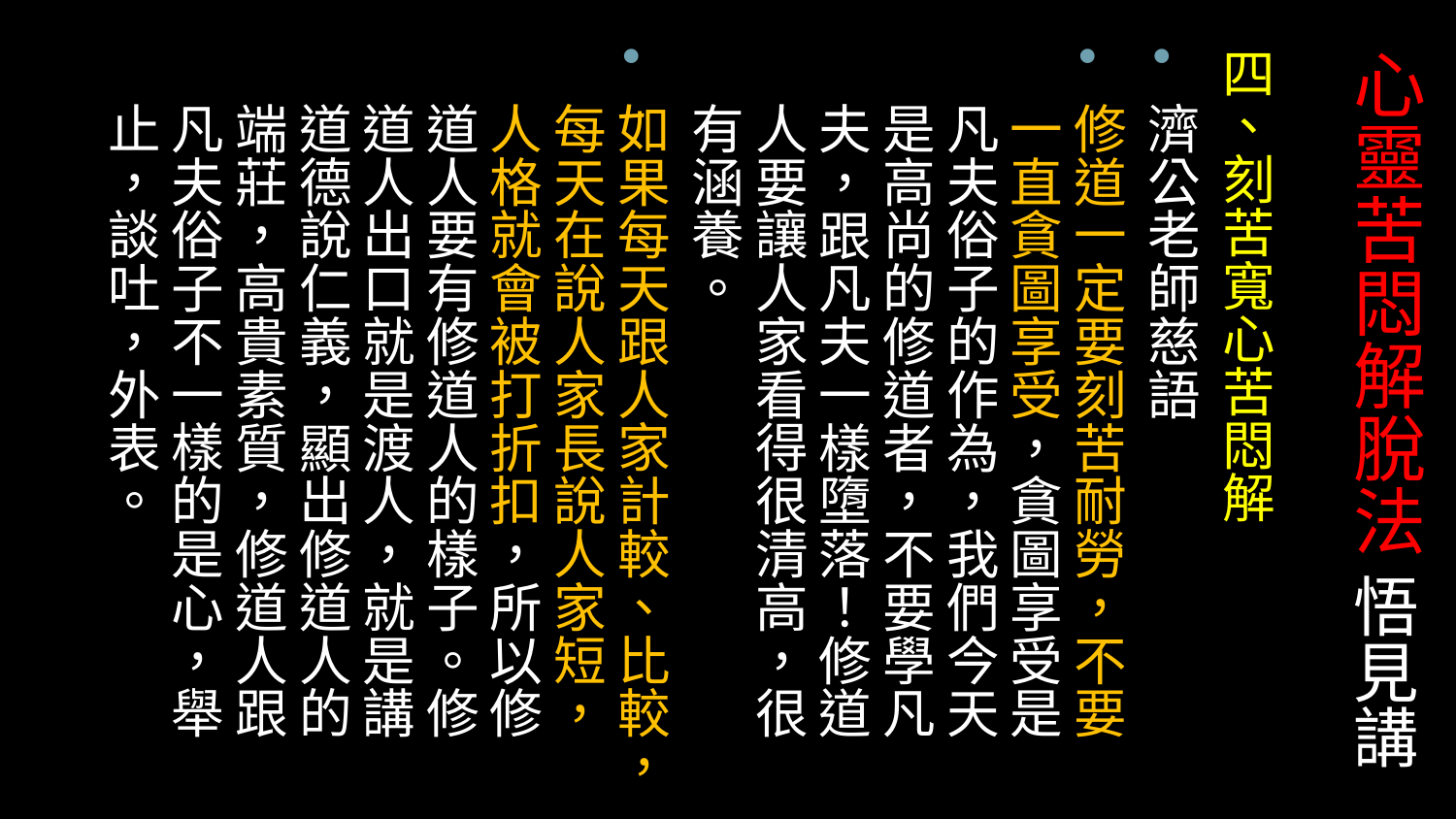

# 心靈苦悶解脫法 悟見講
四、刻苦寬心苦悶解
濟公老師慈語
修道一定要刻苦耐勞，不要一直貪圖享受，貪圖享受是凡夫俗子的作為，我們今天是高尚的修道者，不要學凡夫，跟凡夫一樣墮落！修道人要讓人家看得很清高，很有涵養。
如果每天跟人家計較、比較，每天在說人家長說人家短，人格就會被打折扣，所以修道人要有修道人的樣子。修道人出口就是渡人，就是講道德說仁義，顯出修道人的端莊，高貴素質，修道人跟凡夫俗子不一樣的是心，舉止，談吐，外表。